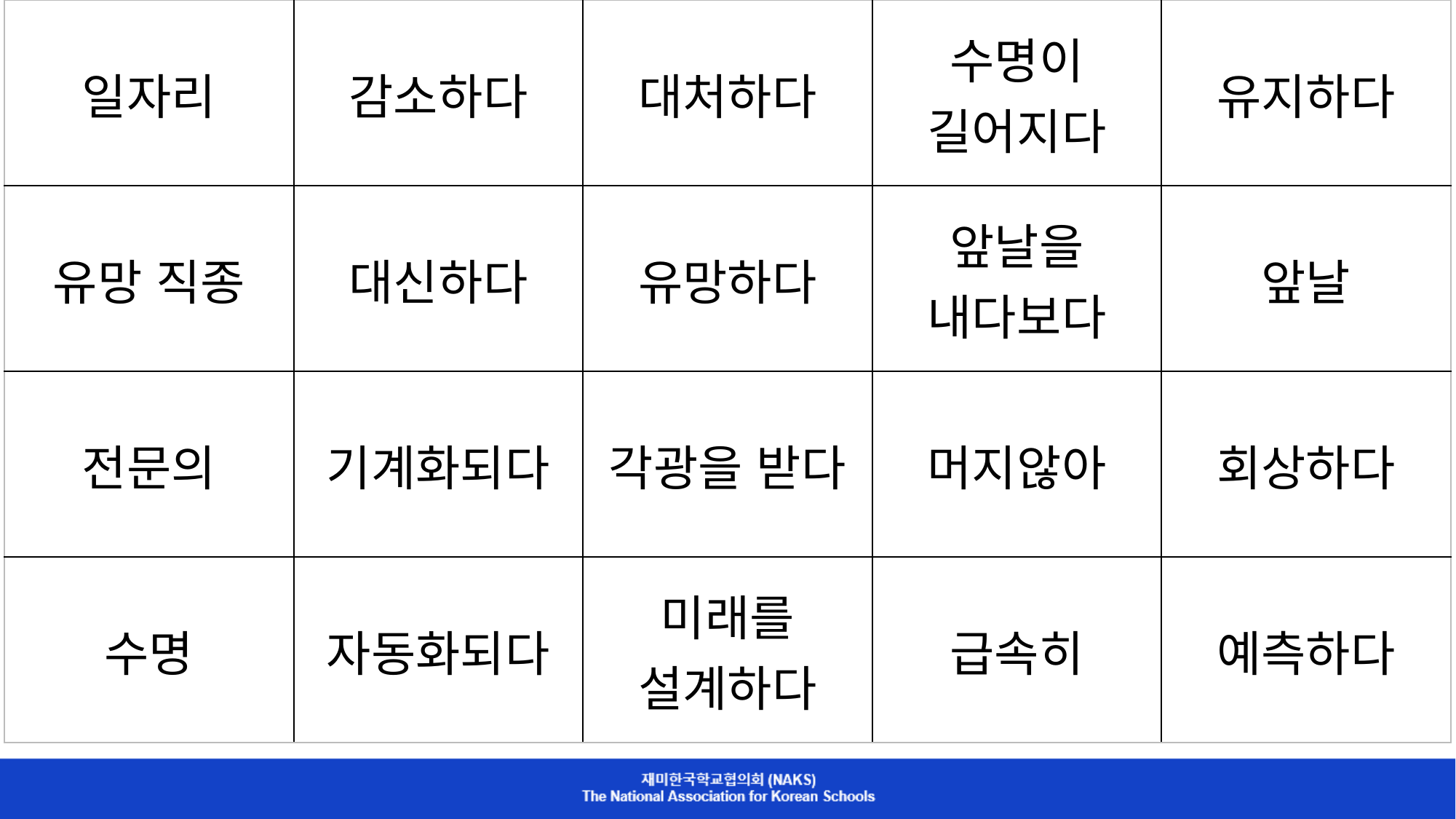

| 일자리 | 감소하다 | 대처하다 | 수명이 길어지다 | 유지하다 |
| --- | --- | --- | --- | --- |
| 유망 직종 | 대신하다 | 유망하다 | 앞날을 내다보다 | 앞날 |
| 전문의 | 기계화되다 | 각광을 받다 | 머지않아 | 회상하다 |
| 수명 | 자동화되다 | 미래를 설계하다 | 급속히 | 예측하다 |